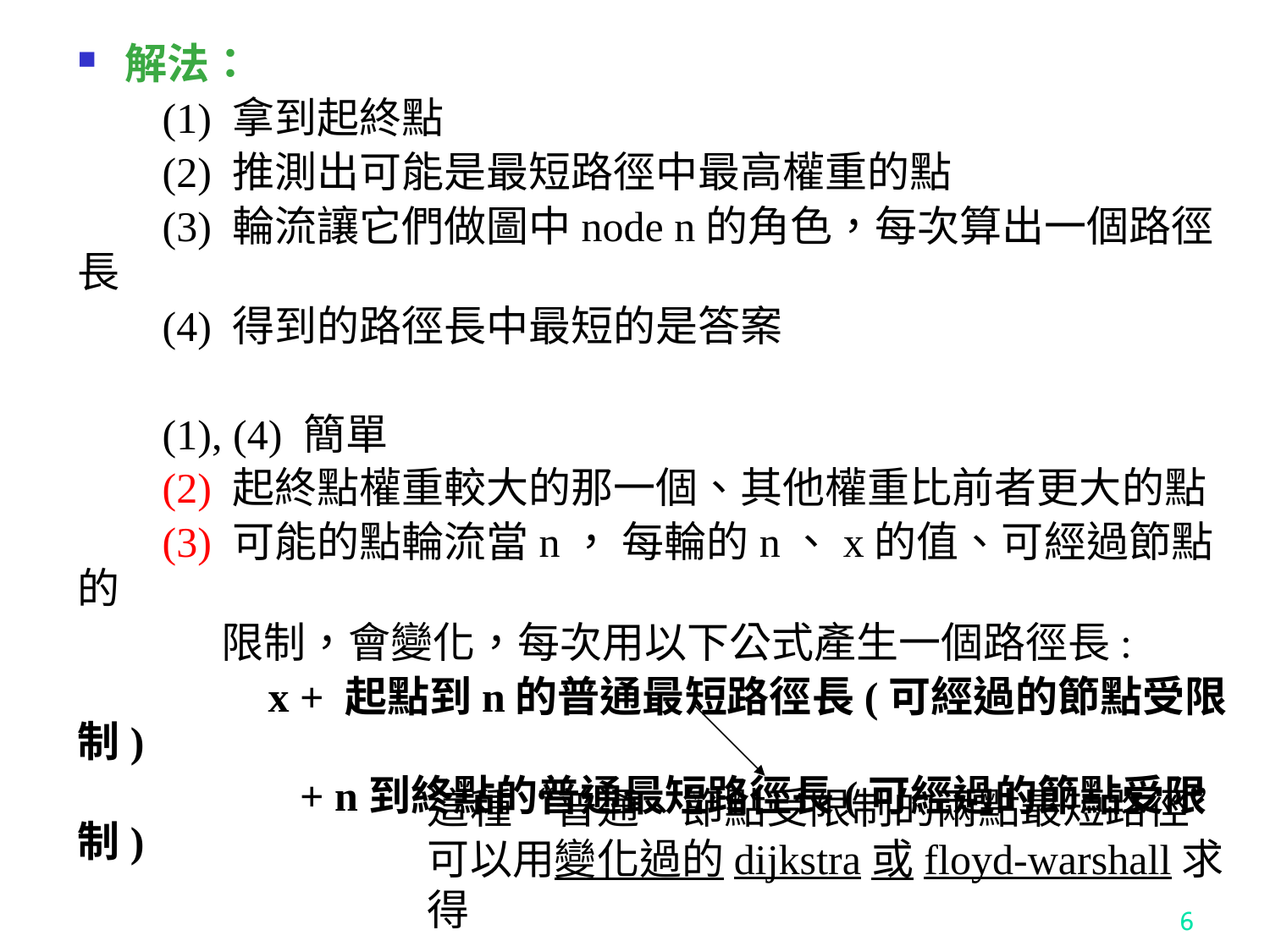

解法：
        (1) 拿到起終點
        (2) 推測出可能是最短路徑中最高權重的點
        (3) 輪流讓它們做圖中node n的角色，每次算出一個路徑長
        (4) 得到的路徑長中最短的是答案

        (1), (4) 簡單
        (2) 起終點權重較大的那一個、其他權重比前者更大的點
        (3) 可能的點輪流當n， 每輪的n、x的值、可經過節點的
              限制，會變化，每次用以下公式產生一個路徑長:
                  x + 起點到n的普通最短路徑長(可經過的節點受限制)
                     + n到終點的普通最短路徑長(可經過的節點受限制)

這種“普通、節點受限制的兩點最短路徑”
可以用變化過的dijkstra或floyd-warshall求得
6